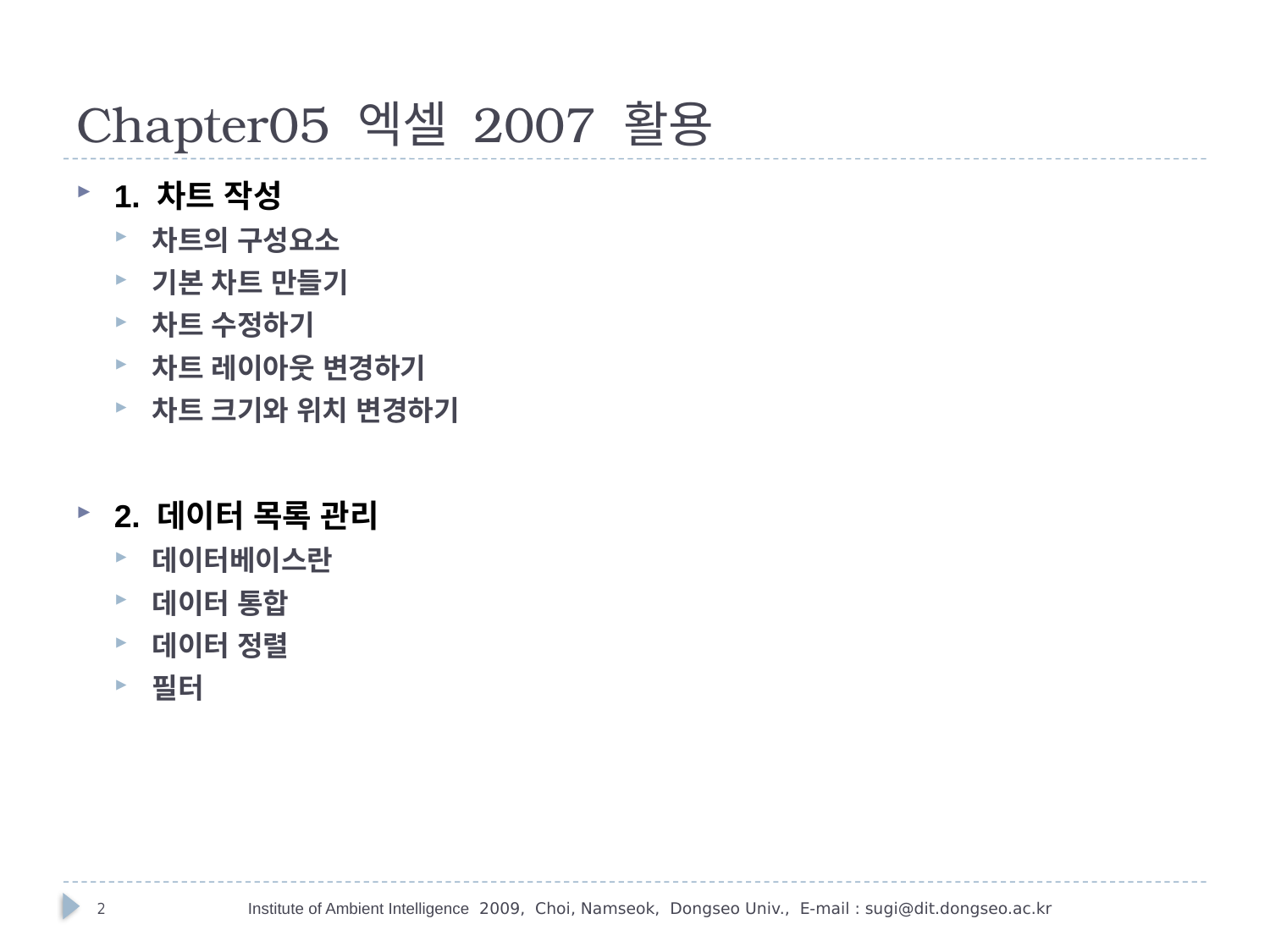

# Chapter05 엑셀 2007 활용
1. 차트 작성
차트의 구성요소
기본 차트 만들기
차트 수정하기
차트 레이아웃 변경하기
차트 크기와 위치 변경하기

2. 데이터 목록 관리
데이터베이스란
데이터 통합
데이터 정렬
필터